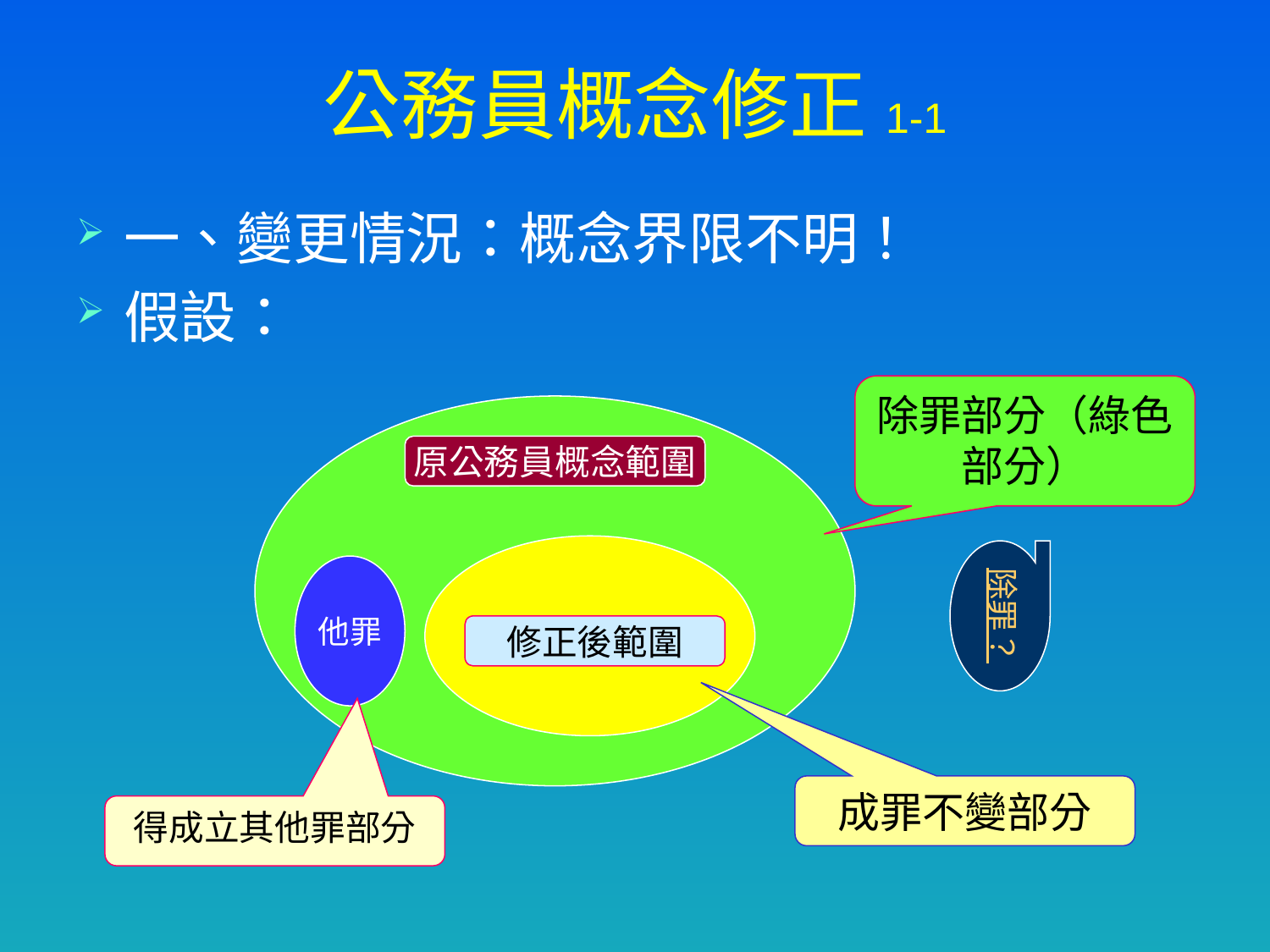

# 公務員概念修正1-1
一、變更情況：概念界限不明！
假設：
除罪部分（綠色部分）

原公務員概念範圍

他罪
除罪？
修正後範圍
成罪不變部分
得成立其他罪部分